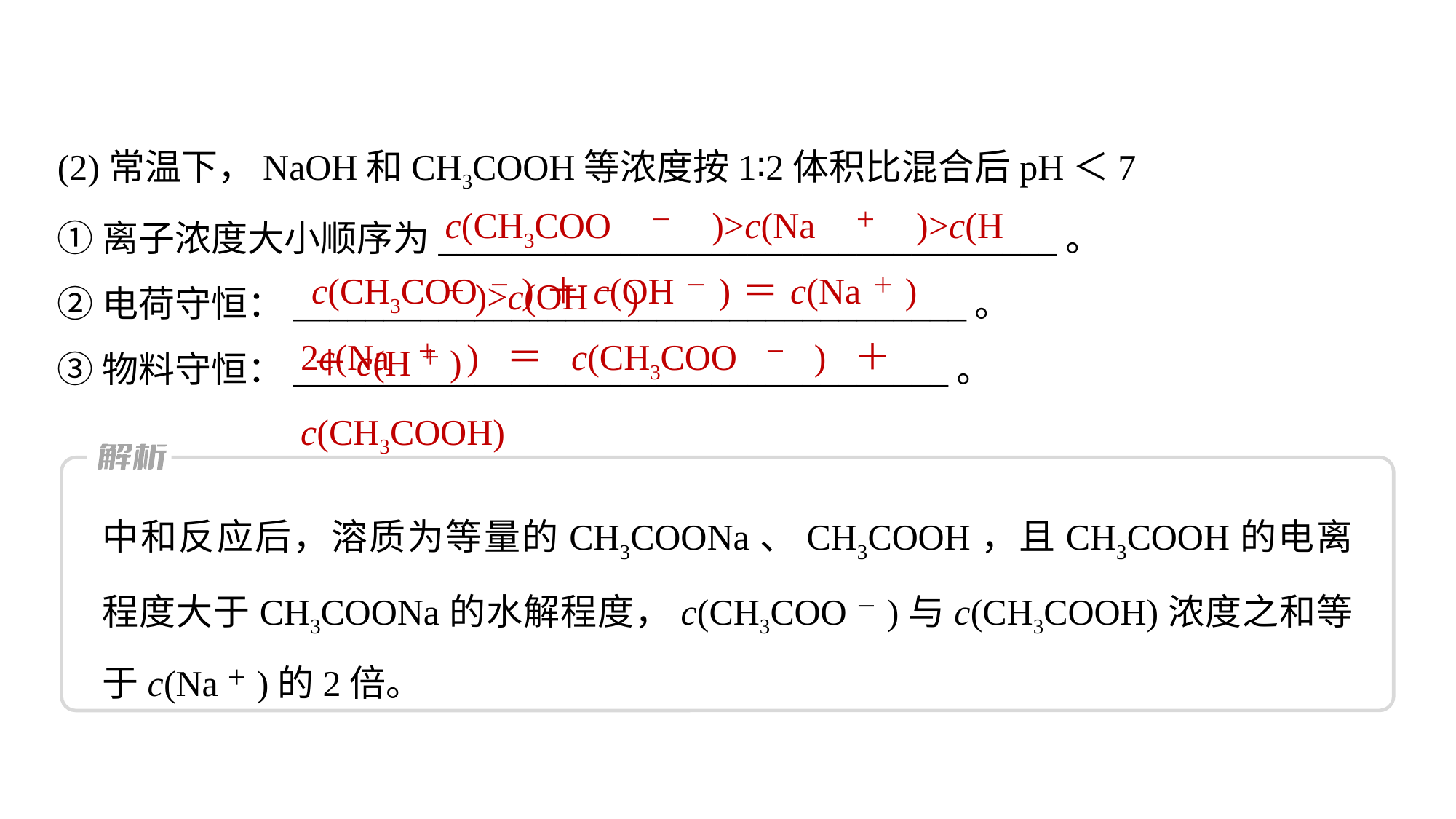

(2)常温下，NaOH和CH3COOH等浓度按1∶2体积比混合后pH＜7
①离子浓度大小顺序为__________________________________。
②电荷守恒：_____________________________________。
③物料守恒：____________________________________。
c(CH3COO－)>c(Na＋)>c(H＋)>c(OH－)
c(CH3COO－)＋c(OH－)＝c(Na＋)＋c(H＋)
2c(Na＋)＝c(CH3COO－)＋c(CH3COOH)

中和反应后，溶质为等量的CH3COONa、CH3COOH，且CH3COOH的电离程度大于CH3COONa的水解程度，c(CH3COO－)与c(CH3COOH)浓度之和等于c(Na＋)的2倍。